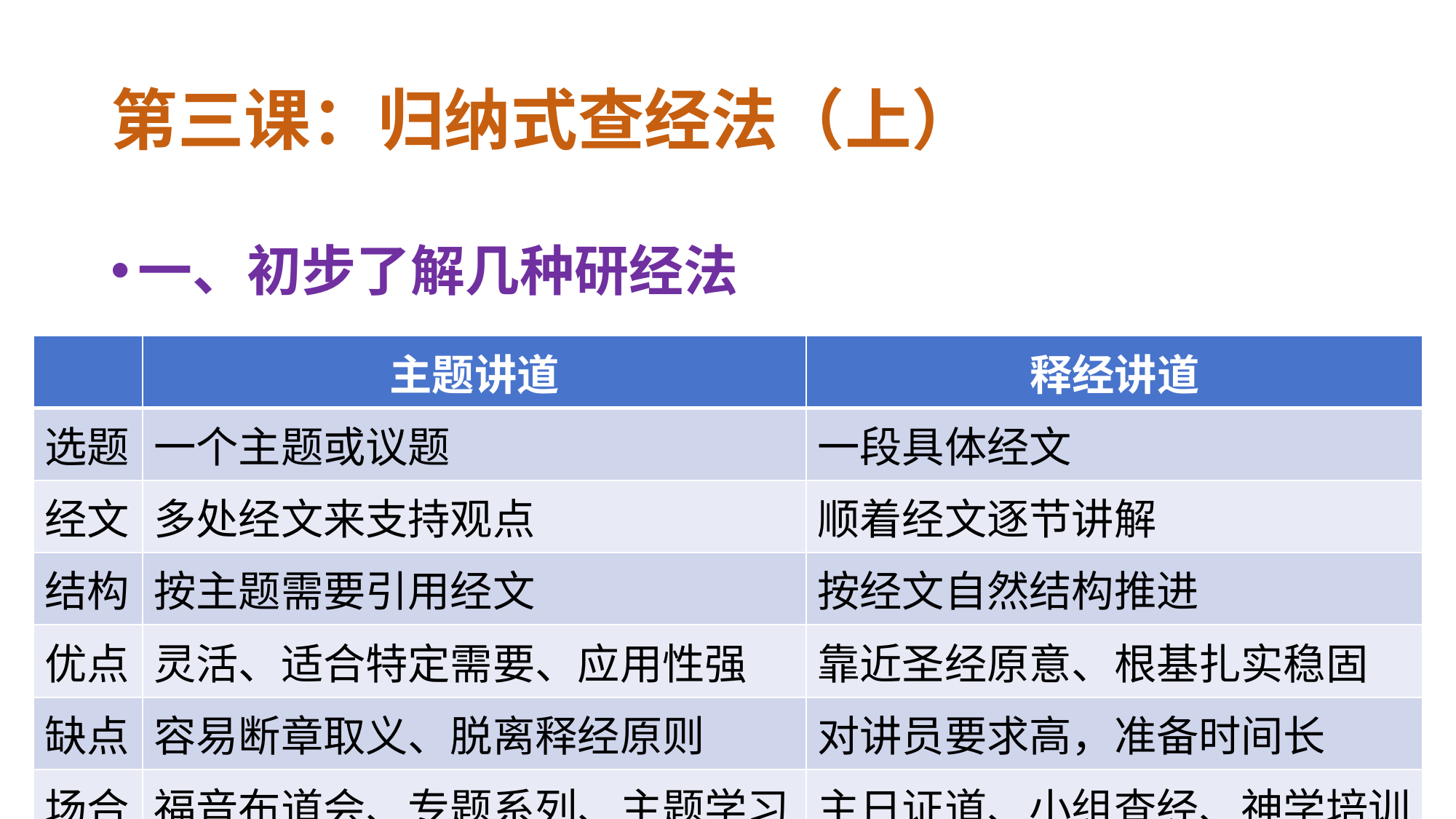

# 第三课：归纳式查经法（上）
一、初步了解几种研经法

|  | 主题讲道 | 释经讲道 |
| --- | --- | --- |
| 选题 | 一个主题或议题 | 一段具体经文 |
| 经文 | 多处经文来支持观点 | 顺着经文逐节讲解 |
| 结构 | 按主题需要引用经文 | 按经文自然结构推进 |
| 优点 | 灵活、适合特定需要、应用性强 | 靠近圣经原意、根基扎实稳固 |
| 缺点 | 容易断章取义、脱离释经原则 | 对讲员要求高，准备时间长 |
| 场合 | 福音布道会、专题系列、主题学习 | 主日证道、小组查经、神学培训 |